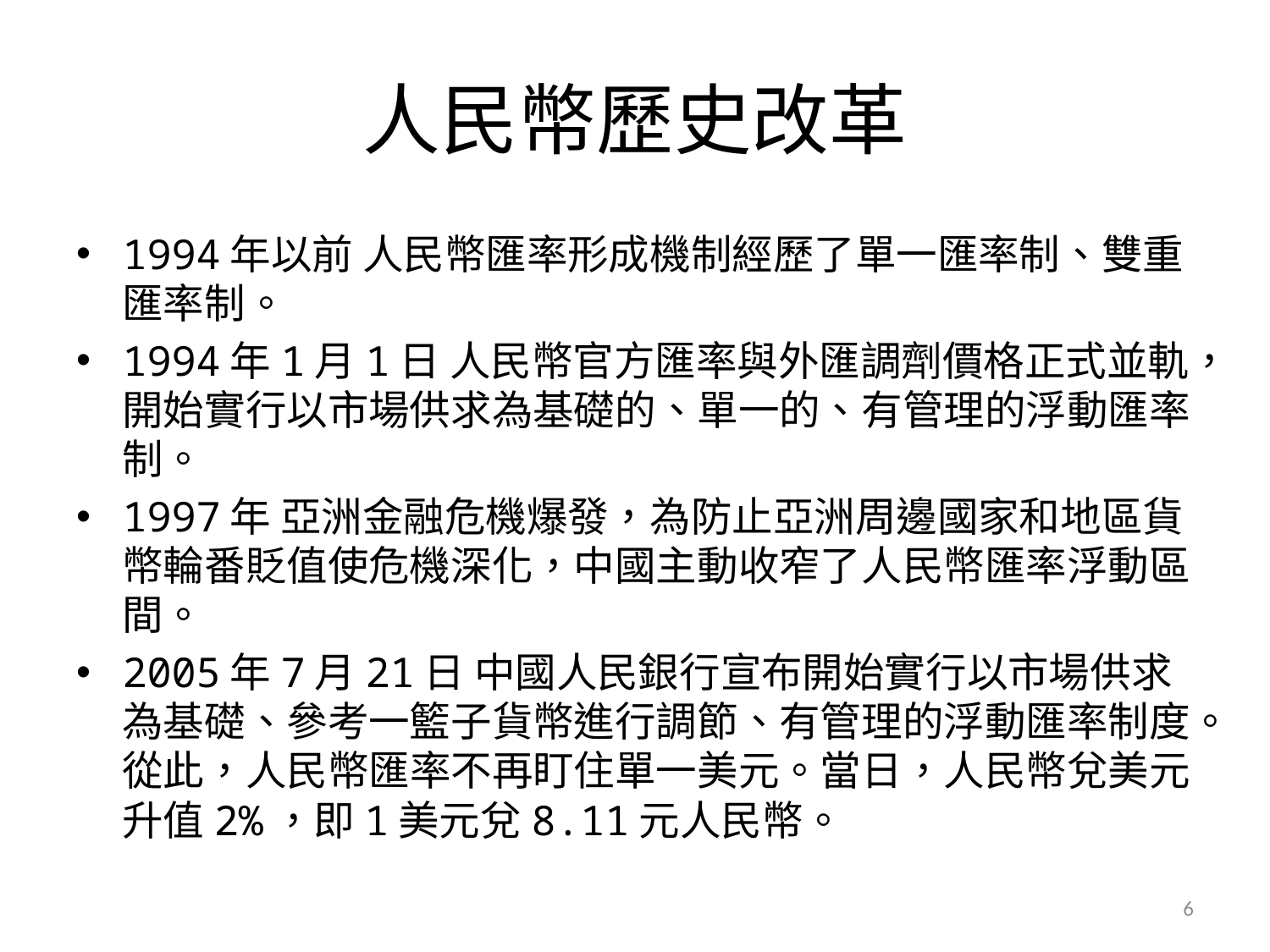

人民幣歷史改革
1994年以前 人民幣匯率形成機制經歷了單一匯率制、雙重匯率制。
1994年1月1日 人民幣官方匯率與外匯調劑價格正式並軌，開始實行以市場供求為基礎的、單一的、有管理的浮動匯率制。
1997年 亞洲金融危機爆發，為防止亞洲周邊國家和地區貨幣輪番貶值使危機深化，中國主動收窄了人民幣匯率浮動區間。
2005年7月21日 中國人民銀行宣布開始實行以市場供求為基礎、參考一籃子貨幣進行調節、有管理的浮動匯率制度。從此，人民幣匯率不再盯住單一美元。當日，人民幣兌美元升值2%，即1美元兌8.11元人民幣。

6